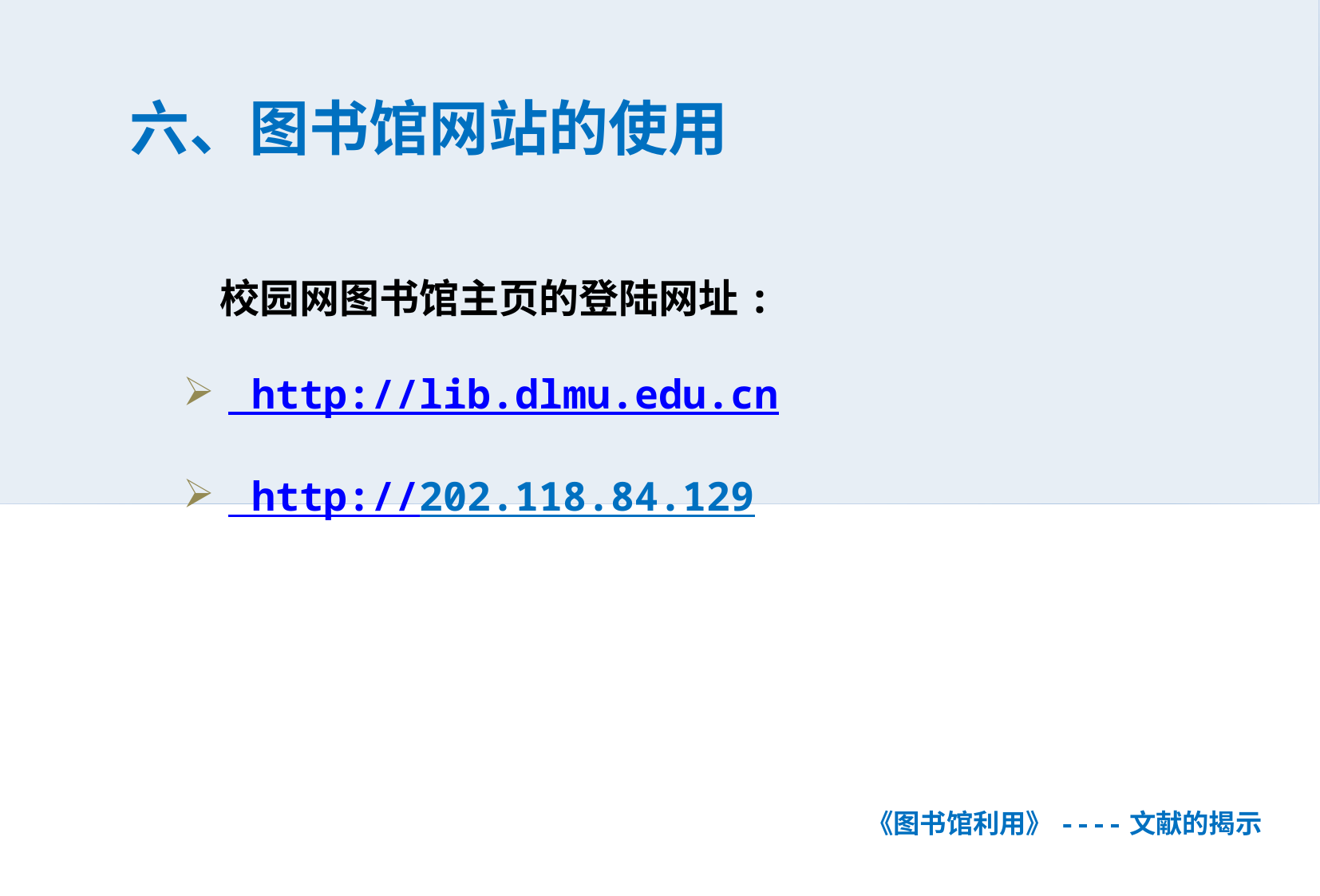

六、图书馆网站的使用

   校园网图书馆主页的登陆网址:
 http://lib.dlmu.edu.cn

 http://202.118.84.129

《图书馆利用》----文献的揭示